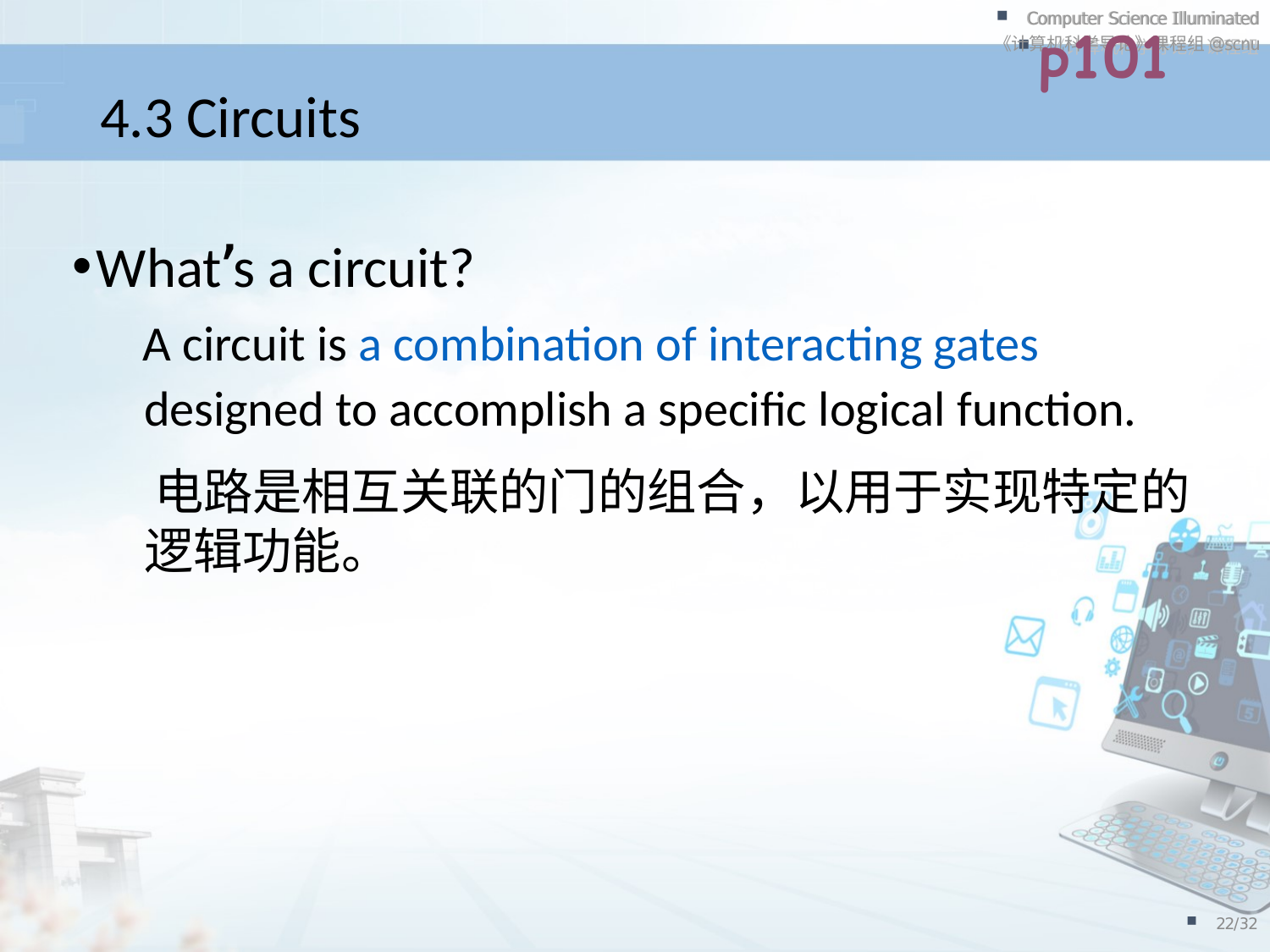

p101
# 4.3 Circuits
What’s a circuit?
  A circuit is a combination of interacting gates designed to accomplish a specific logical function.
  电路是相互关联的门的组合，以用于实现特定的逻辑功能。

22/32